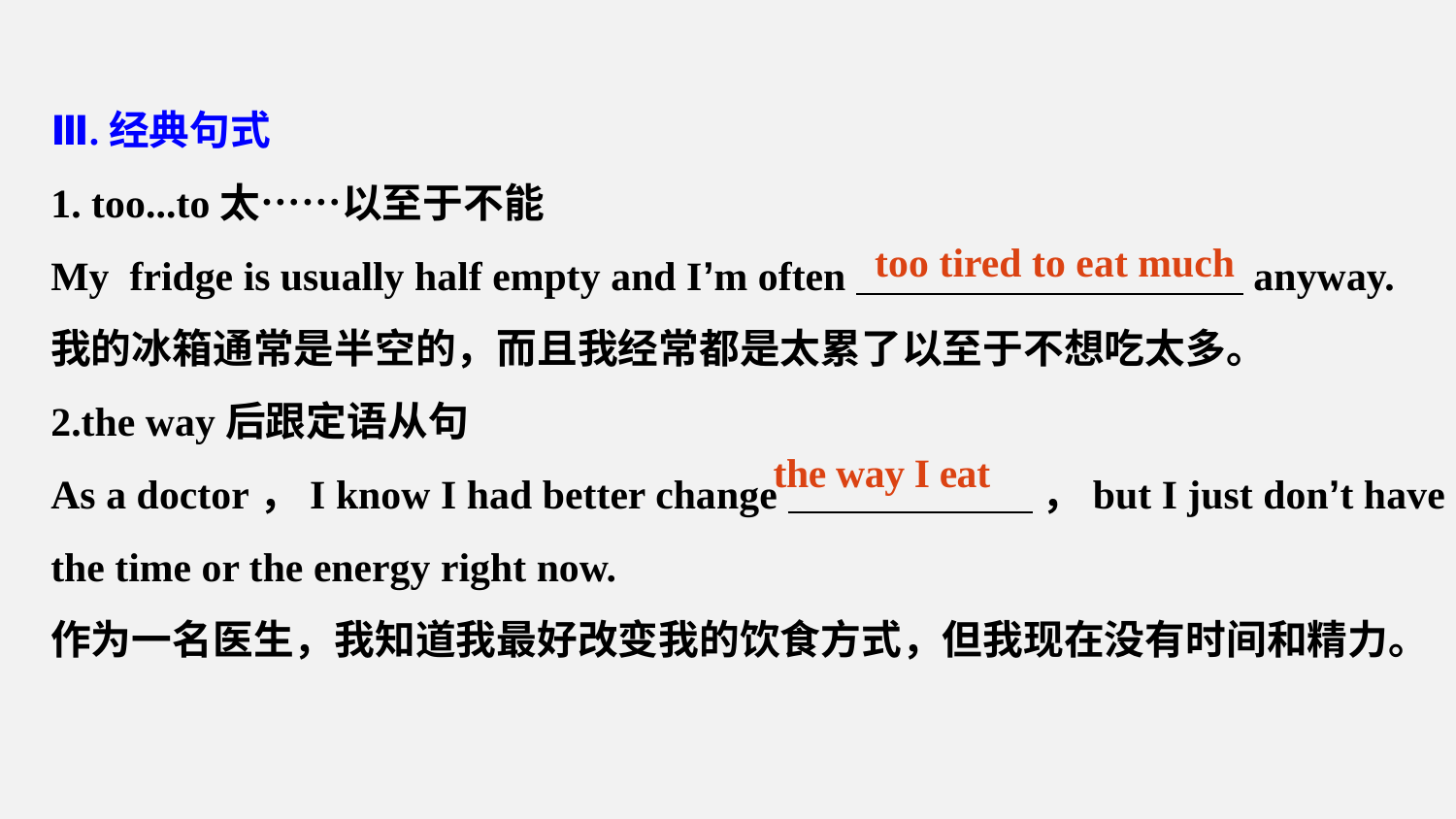

Ⅲ.经典句式
1. too...to太……以至于不能
My  fridge is usually half empty and I’m often                                        anyway.
我的冰箱通常是半空的，而且我经常都是太累了以至于不想吃太多。
2.the way后跟定语从句
As a doctor，I know I had better change                         ，but I just don’t have the time or the energy right now.
作为一名医生，我知道我最好改变我的饮食方式，但我现在没有时间和精力。
too tired to eat much
the way I eat